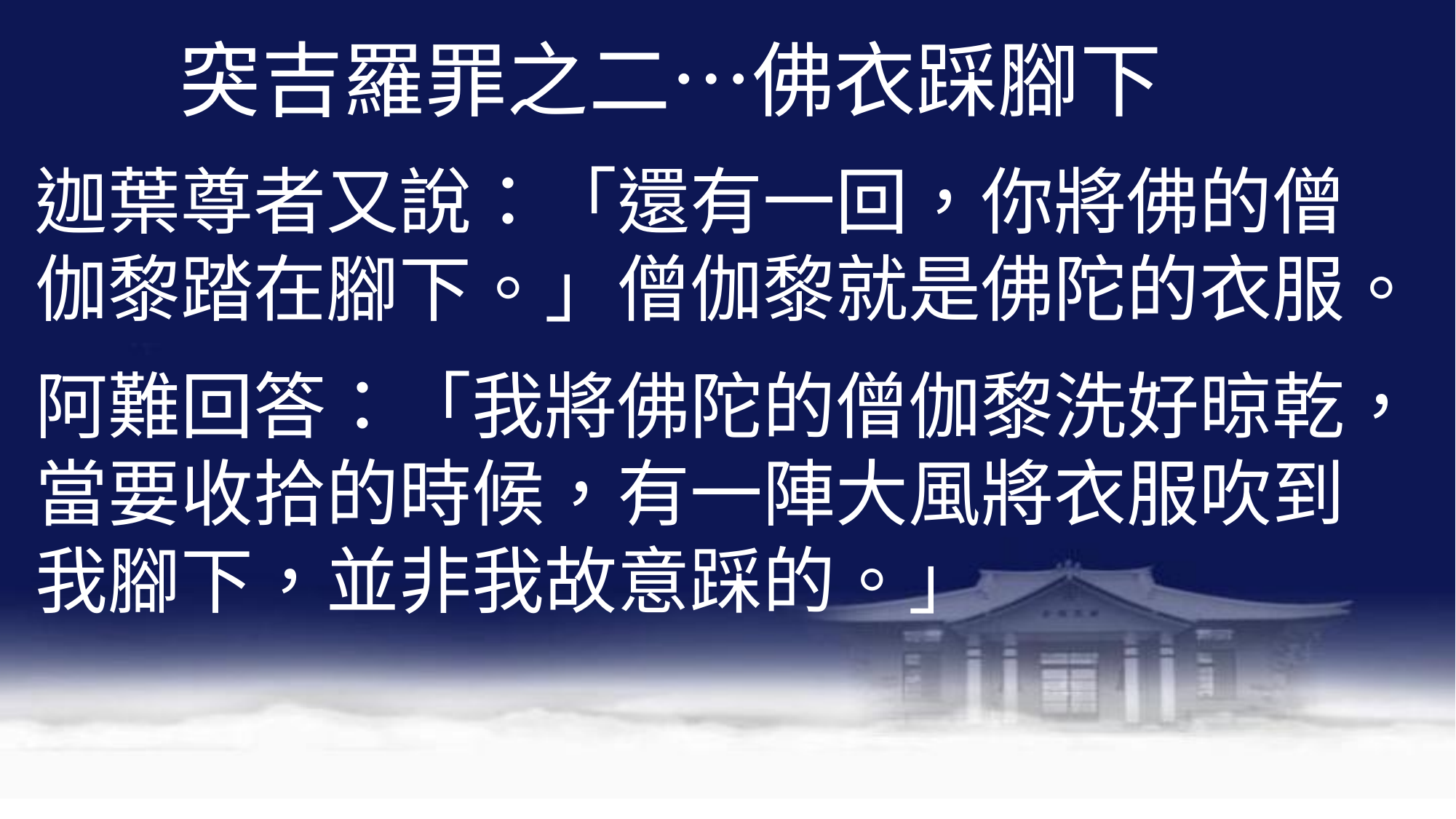

突吉羅罪之二…佛衣踩腳下
迦葉尊者又說：「還有一回，你將佛的僧伽黎踏在腳下。」僧伽黎就是佛陀的衣服。
阿難回答：「我將佛陀的僧伽黎洗好晾乾，當要收拾的時候，有一陣大風將衣服吹到我腳下，並非我故意踩的。」